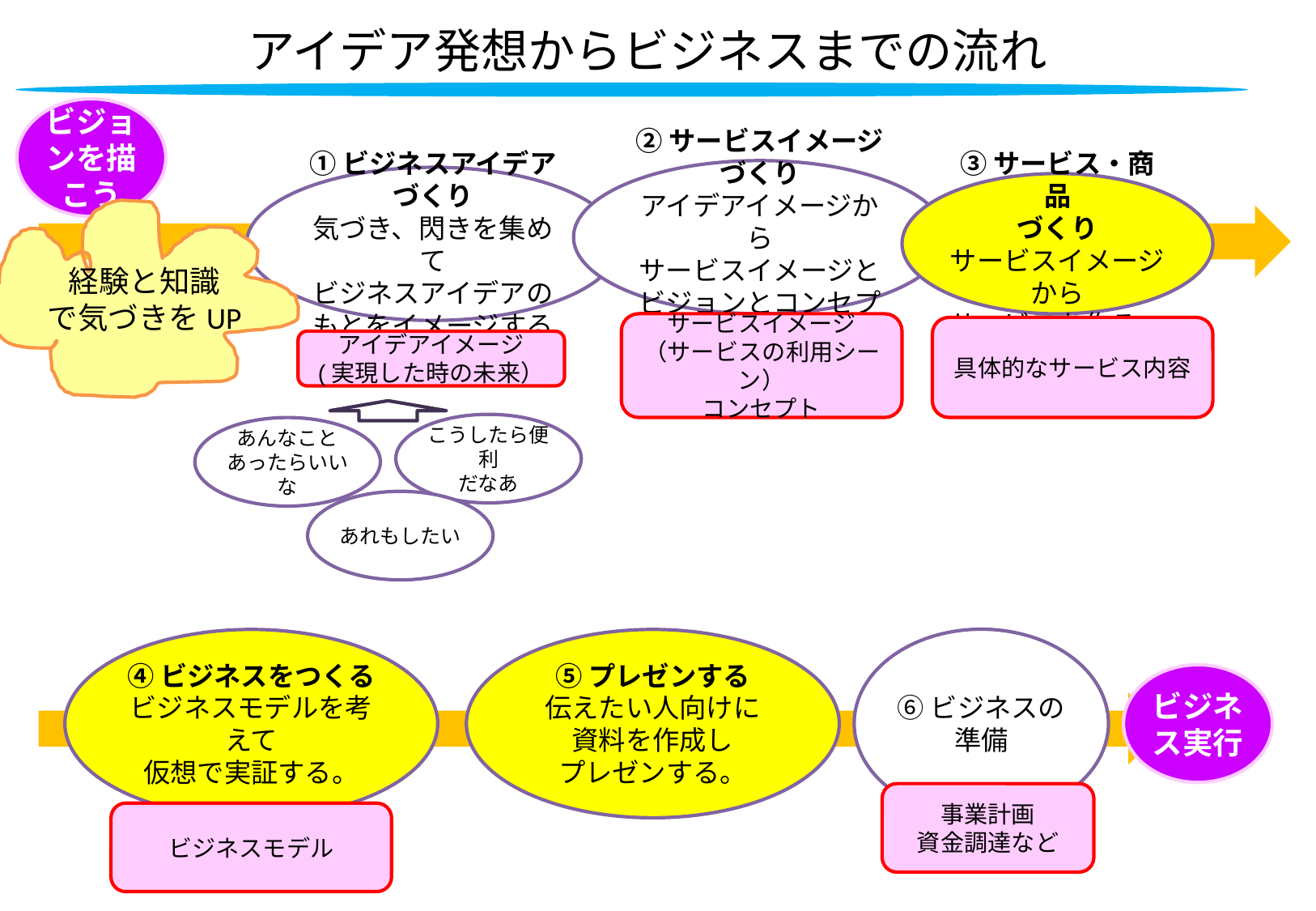

# アイデア発想からビジネスまでの流れ
ビジョンを描こう
②サービスイメージづくり
アイデアイメージから
サービスイメージとビジョンとコンセプトを作る。
①ビジネスアイデアづくり
気づき、閃きを集めて
ビジネスアイデアのもとをイメージする
③サービス・商品
づくり
サービスイメージから
サービスを作る。
経験と知識
で気づきをUP

サービスイメージ
（サービスの利用シーン）
コンセプト
具体的なサービス内容
アイデアイメージ
(実現した時の未来）

こうしたら便利
だなあ
あんなこと
あったらいいな
あれもしたい
➅ビジネスの
準備
④ビジネスをつくる
ビジネスモデルを考えて
仮想で実証する。
⑤プレゼンする
伝えたい人向けに
資料を作成し
プレゼンする。
ビジネス実行

事業計画
資金調達など
ビジネスモデル